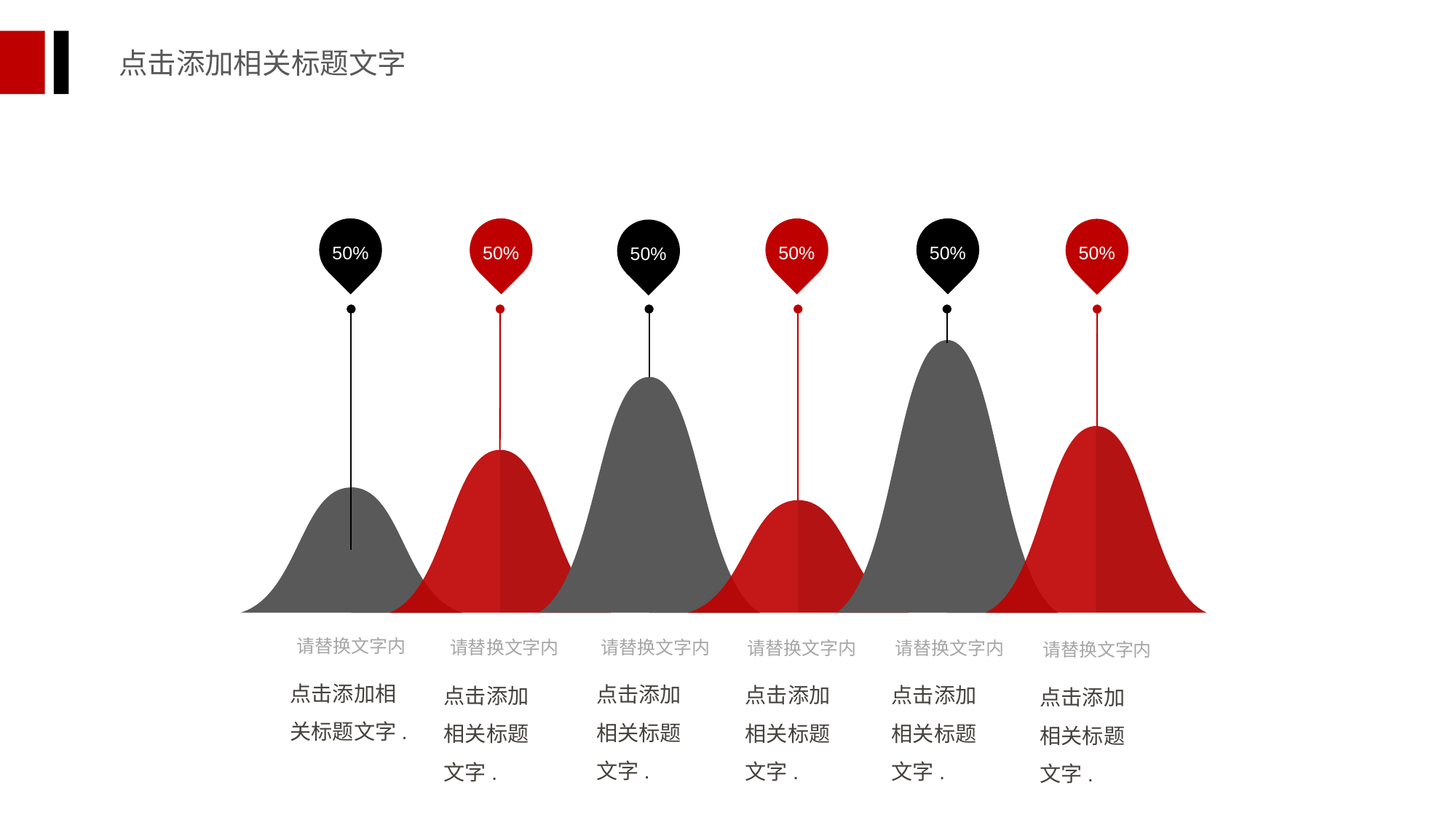

点击添加相关标题文字

50%

50%

50%

50%

50%

50%

请替换文字内
点击添加相关标题文字.
请替换文字内
点击添加相关标题文字.
请替换文字内
点击添加相关标题文字.
请替换文字内
点击添加相关标题文字.
请替换文字内
点击添加相关标题文字.
请替换文字内
点击添加相关标题文字.